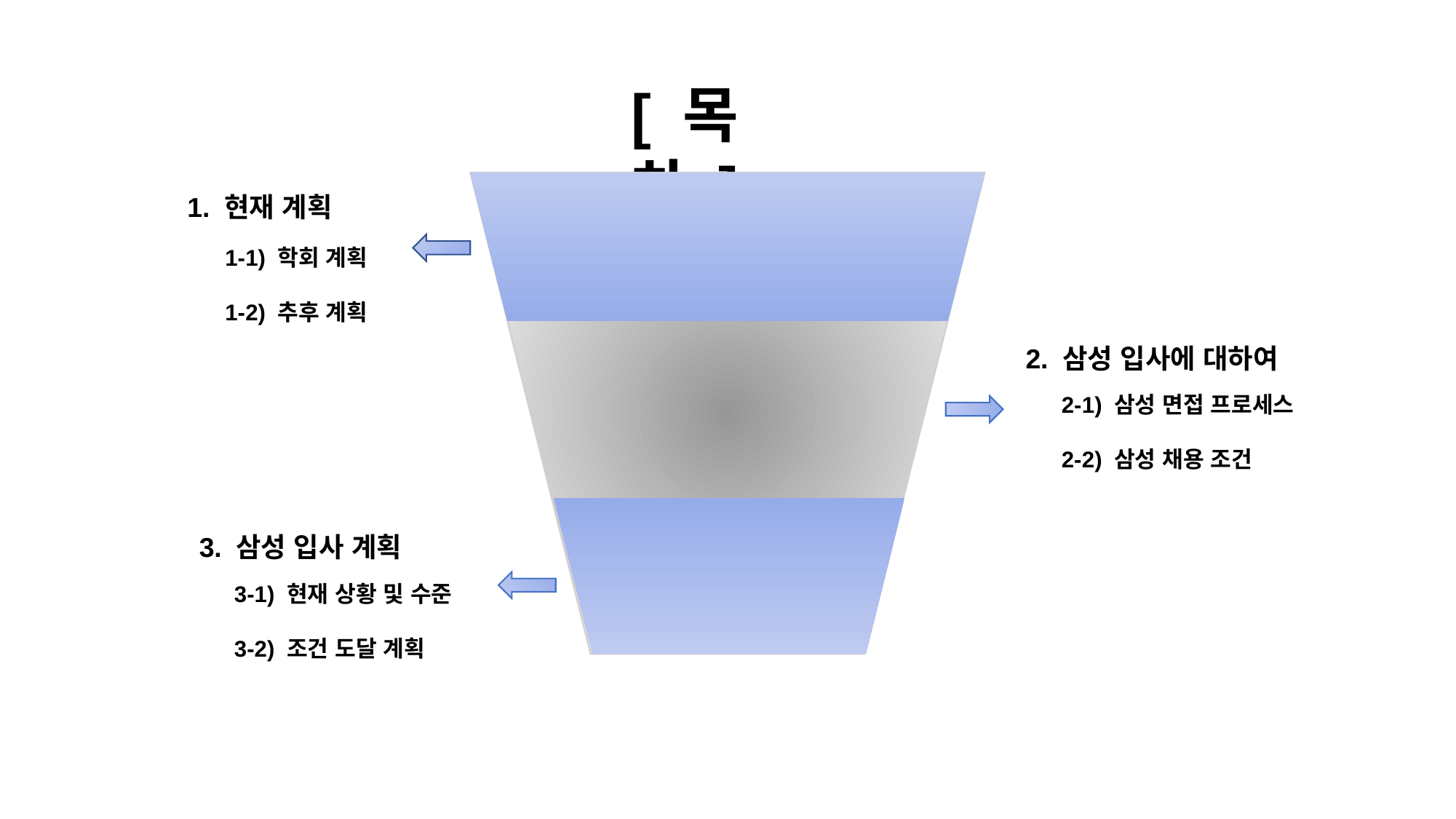

[ 목차 ]

1. 현재 계획
1-1) 학회 계획

1-2) 추후 계획

2. 삼성 입사에 대하여
2-1) 삼성 면접 프로세스

2-2) 삼성 채용 조건

3. 삼성 입사 계획
3-1) 현재 상황 및 수준

3-2) 조건 도달 계획